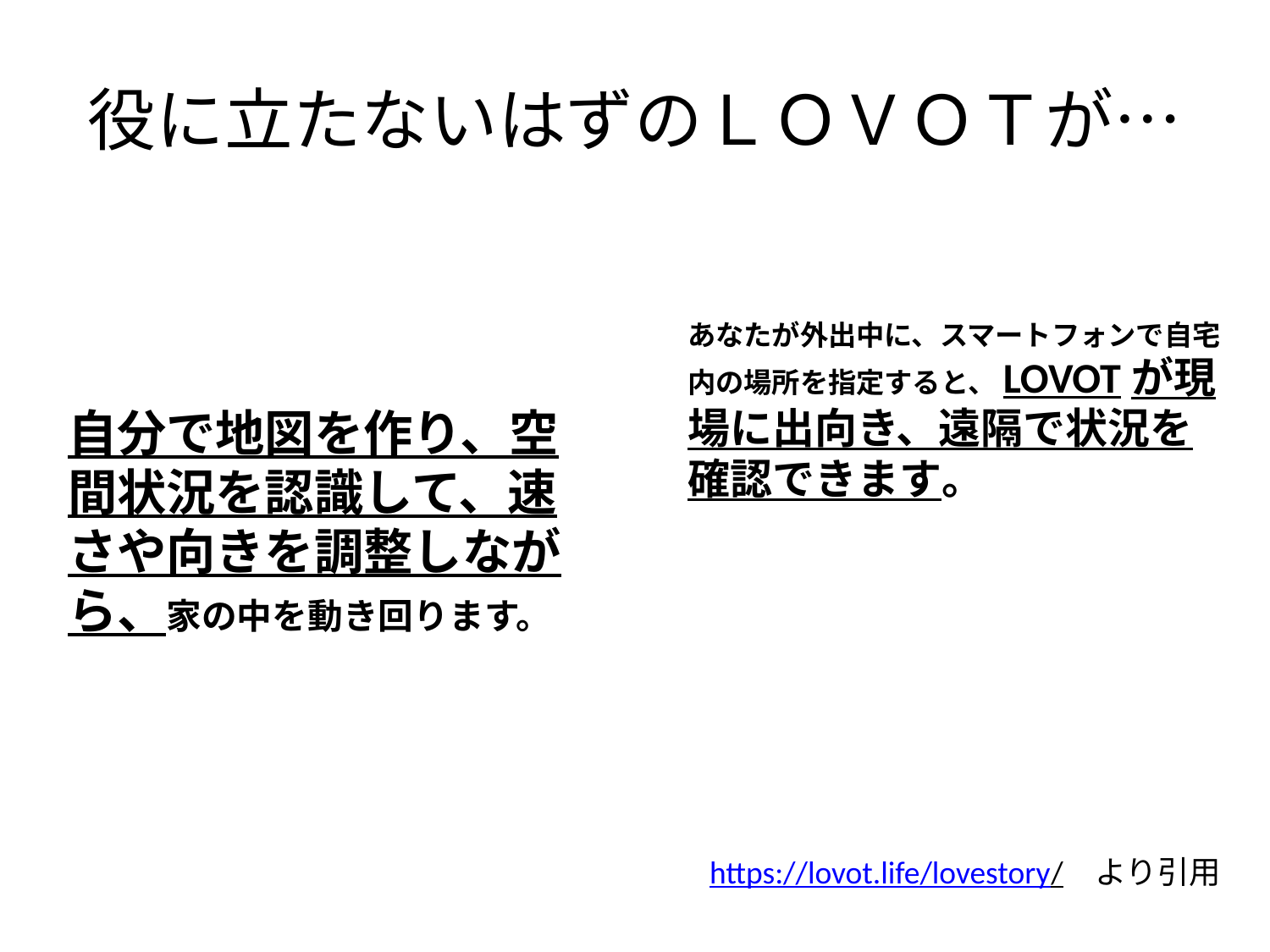

# 役に立たないはずのＬＯＶＯＴが…
あなたが外出中に、スマートフォンで自宅内の場所を指定すると、LOVOTが現場に出向き、遠隔で状況を確認できます。

自分で地図を作り、空間状況を認識して、速さや向きを調整しながら、家の中を動き回ります。

https://lovot.life/lovestory/　より引用